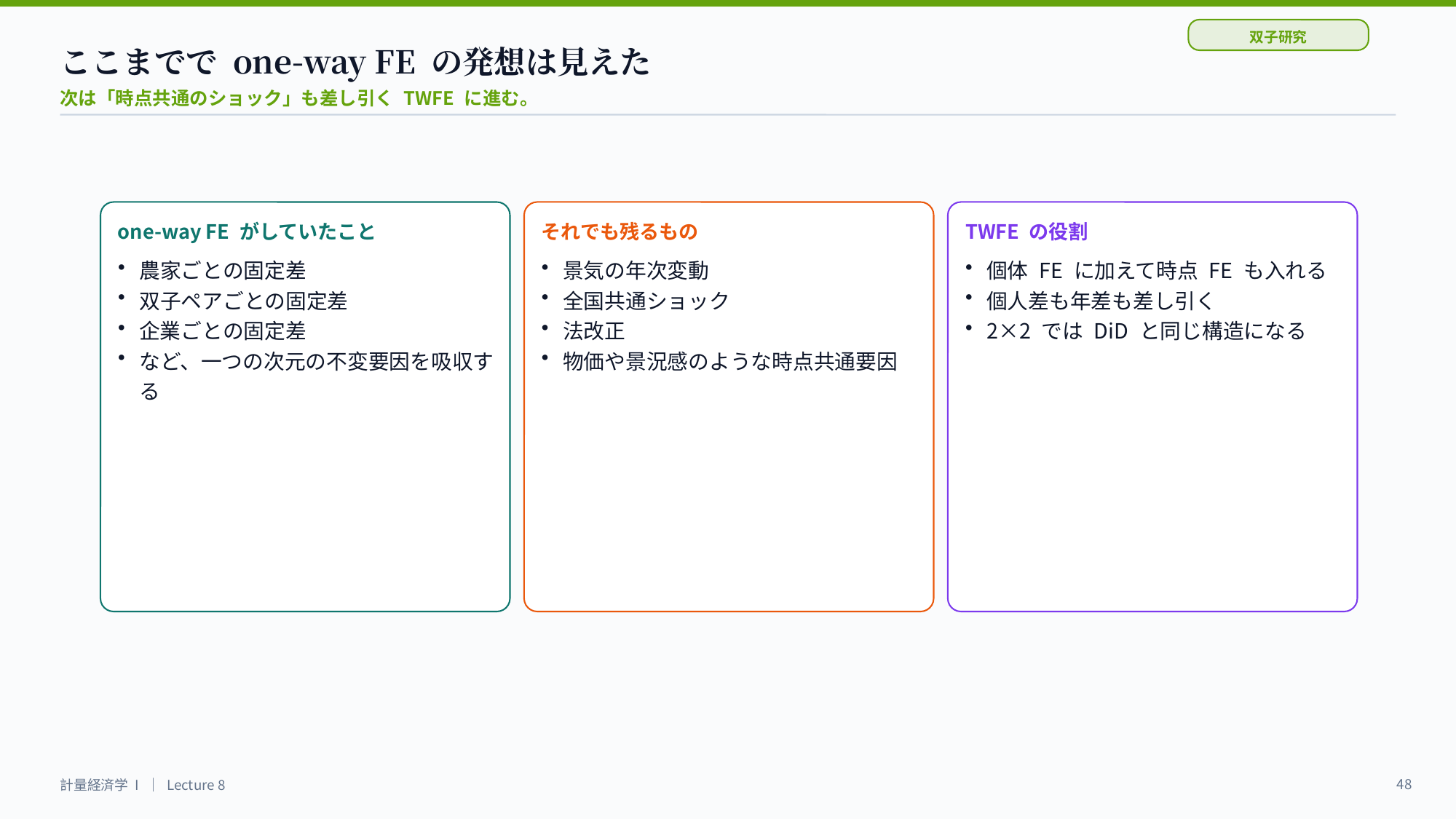

双子研究
ここまでで one-way FE の発想は見えた
次は「時点共通のショック」も差し引く TWFE に進む。

one-way FE がしていたこと
それでも残るもの
TWFE の役割
農家ごとの固定差
双子ペアごとの固定差
企業ごとの固定差
など、一つの次元の不変要因を吸収する
景気の年次変動
全国共通ショック
法改正
物価や景況感のような時点共通要因
個体 FE に加えて時点 FE も入れる
個人差も年差も差し引く
2×2 では DiD と同じ構造になる
48
計量経済学 I ｜ Lecture 8